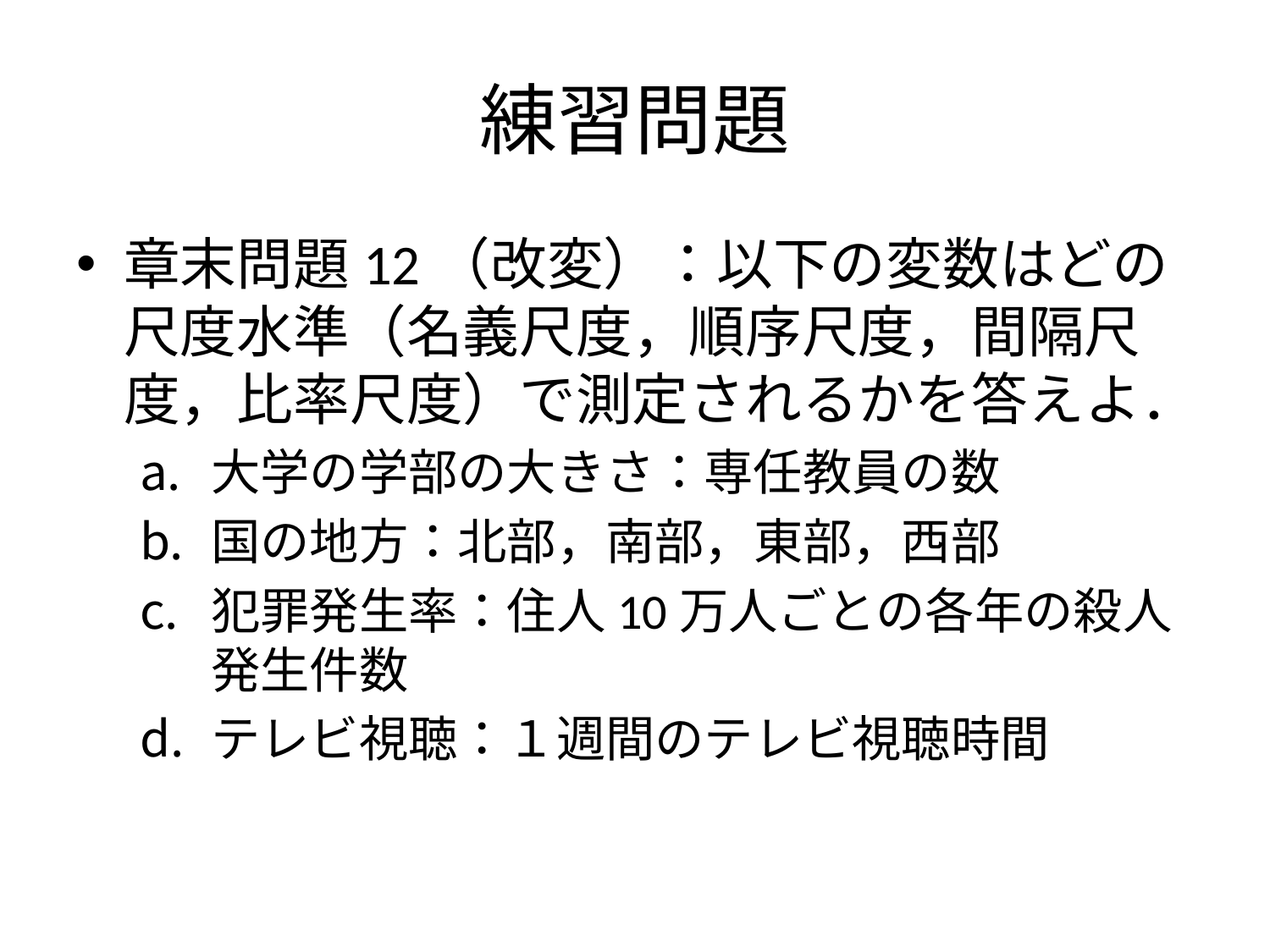

# 練習問題
章末問題12（改変）：以下の変数はどの尺度水準（名義尺度，順序尺度，間隔尺度，比率尺度）で測定されるかを答えよ．
大学の学部の大きさ：専任教員の数
国の地方：北部，南部，東部，西部
犯罪発生率：住人10万人ごとの各年の殺人発生件数
テレビ視聴：１週間のテレビ視聴時間